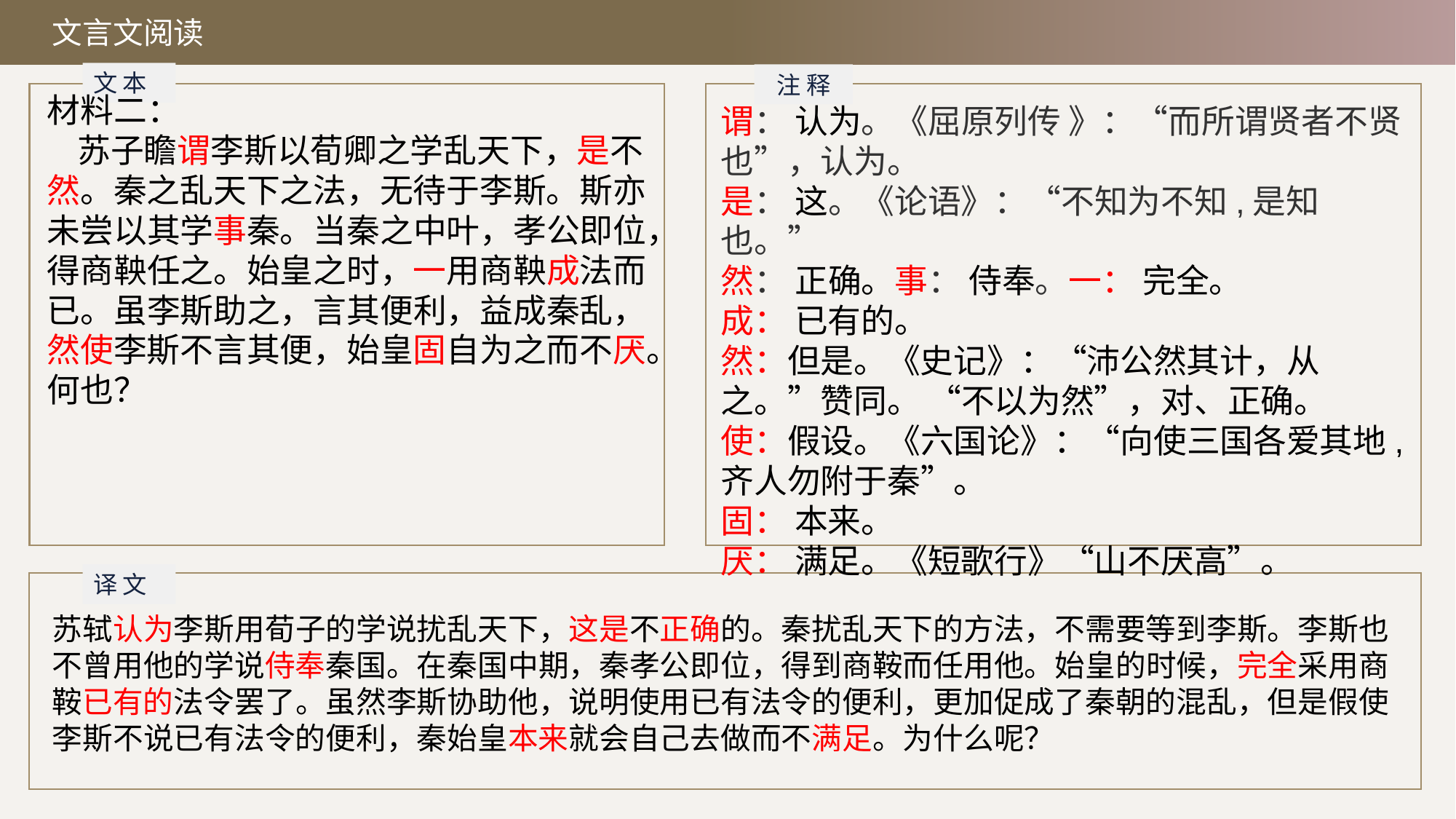

文言文阅读
文 本
注 释
材料二：
   苏子瞻谓李斯以荀卿之学乱天下，是不然。秦之乱天下之法，无待于李斯。斯亦未尝以其学事秦。当秦之中叶，孝公即位，得商鞅任之。始皇之时，一用商鞅成法而已。虽李斯助之，言其便利，益成秦乱，然使李斯不言其便，始皇固自为之而不厌。何也？

谓： 认为。《屈原列传 》：“而所谓贤者不贤也”，认为。
是： 这。《论语》：“不知为不知,是知也。”
然： 正确。事： 侍奉。一： 完全。
成： 已有的。
然：但是。《史记》：“沛公然其计，从之。”赞同。 “不以为然”，对、正确。
使：假设。《六国论》：“向使三国各爱其地,齐人勿附于秦”。
固： 本来。
厌： 满足。《短歌行》“山不厌高”。

译 文

苏轼认为李斯用荀子的学说扰乱天下，这是不正确的。秦扰乱天下的方法，不需要等到李斯。李斯也不曾用他的学说侍奉秦国。在秦国中期，秦孝公即位，得到商鞍而任用他。始皇的时候，完全采用商鞍已有的法令罢了。虽然李斯协助他，说明使用已有法令的便利，更加促成了秦朝的混乱，但是假使李斯不说已有法令的便利，秦始皇本来就会自己去做而不满足。为什么呢？